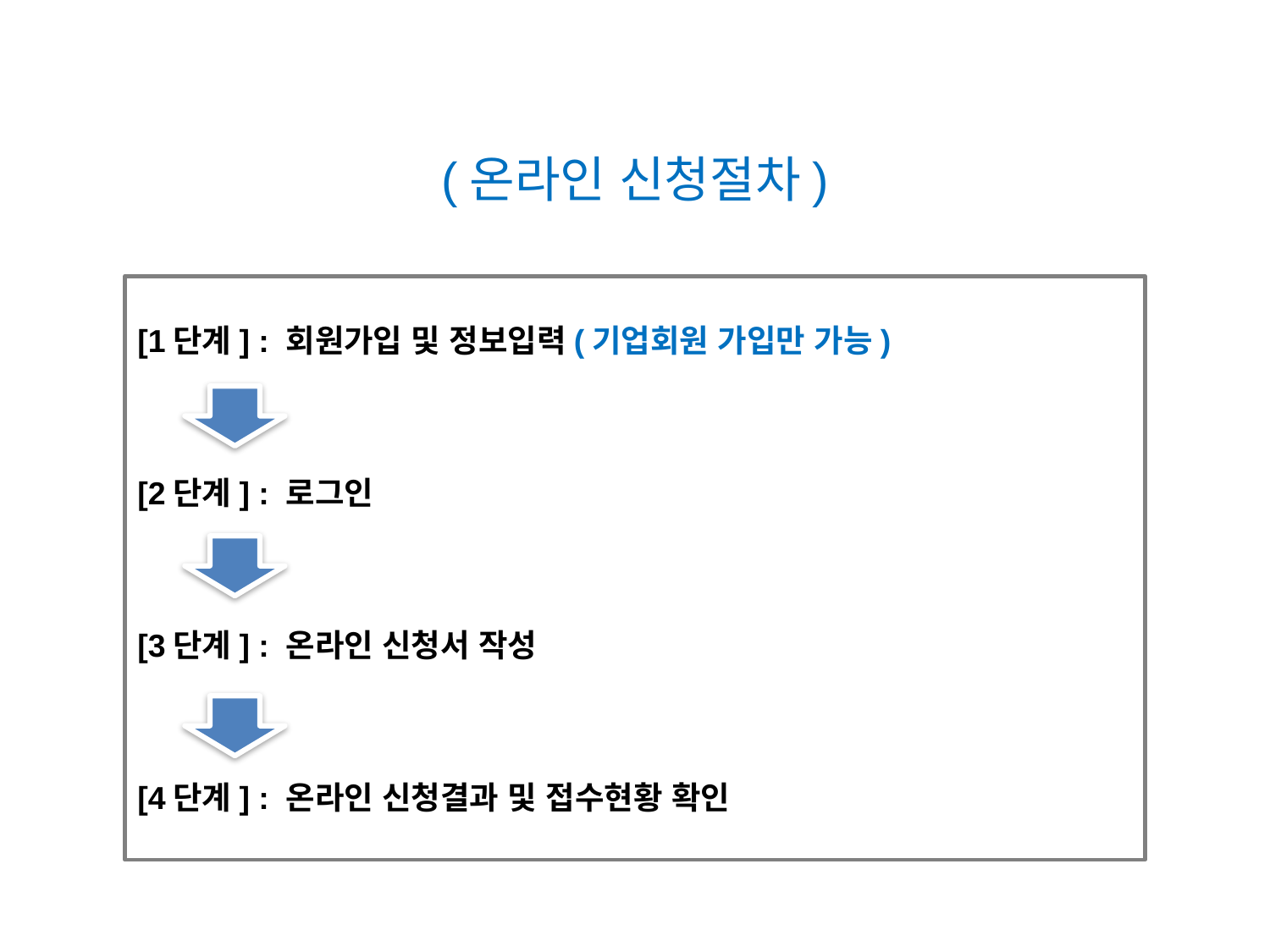

(온라인 신청절차)

[1단계] : 회원가입 및 정보입력(기업회원 가입만 가능)

[2단계] : 로그인

[3단계] : 온라인 신청서 작성

[4단계] : 온라인 신청결과 및 접수현황 확인